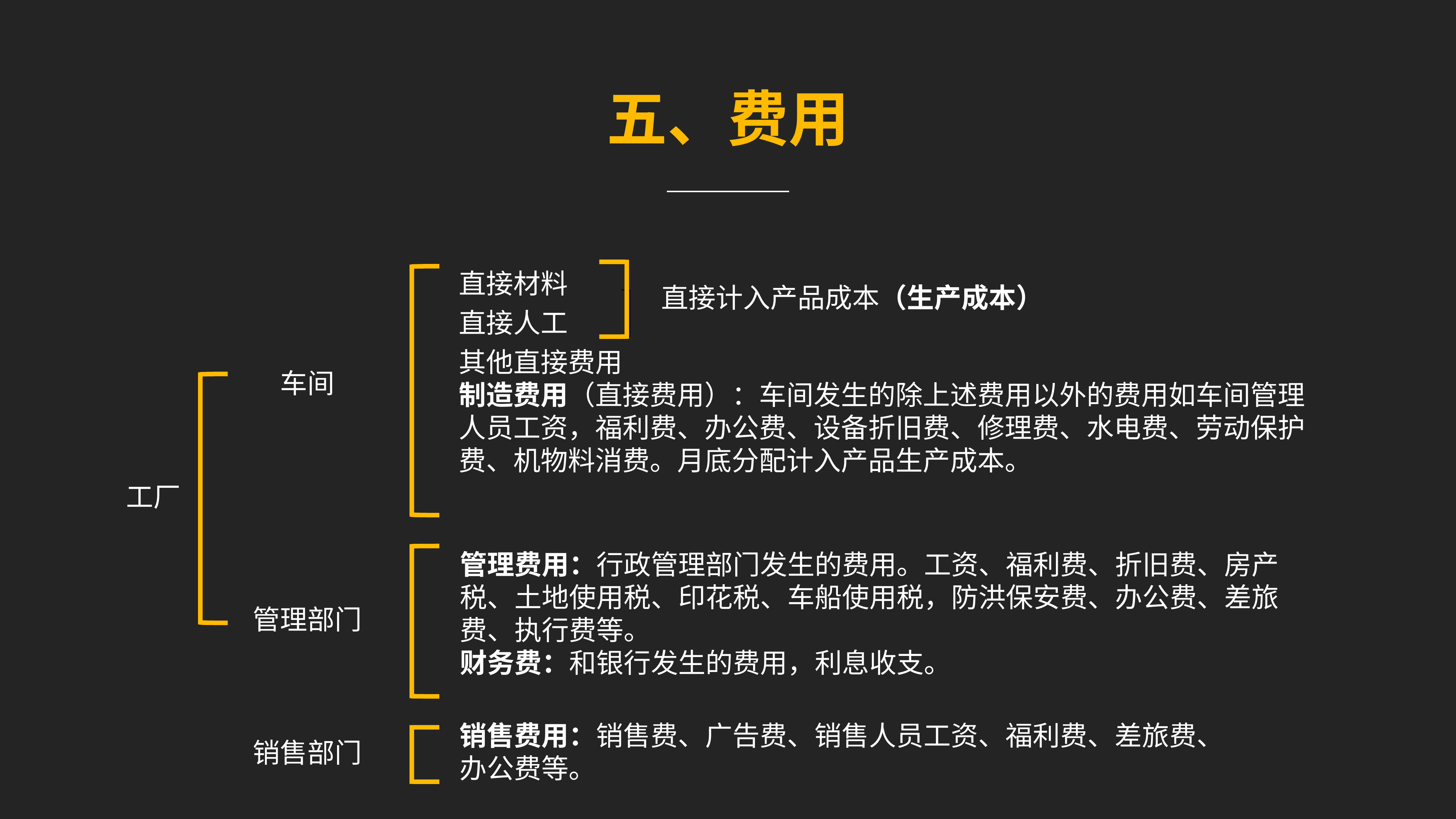

五、费用

直接材料
直接人工
其他直接费用
制造费用（直接费用）：车间发生的除上述费用以外的费用如车间管理人员工资，福利费、办公费、设备折旧费、修理费、水电费、劳动保护费、机物料消费。月底分配计入产品生产成本。

直接计入产品成本（生产成本）

车间

工厂
管理费用：行政管理部门发生的费用。工资、福利费、折旧费、房产税、土地使用税、印花税、车船使用税，防洪保安费、办公费、差旅费、执行费等。
财务费：和银行发生的费用，利息收支。

管理部门
销售费用：销售费、广告费、销售人员工资、福利费、差旅费、办公费等。

销售部门